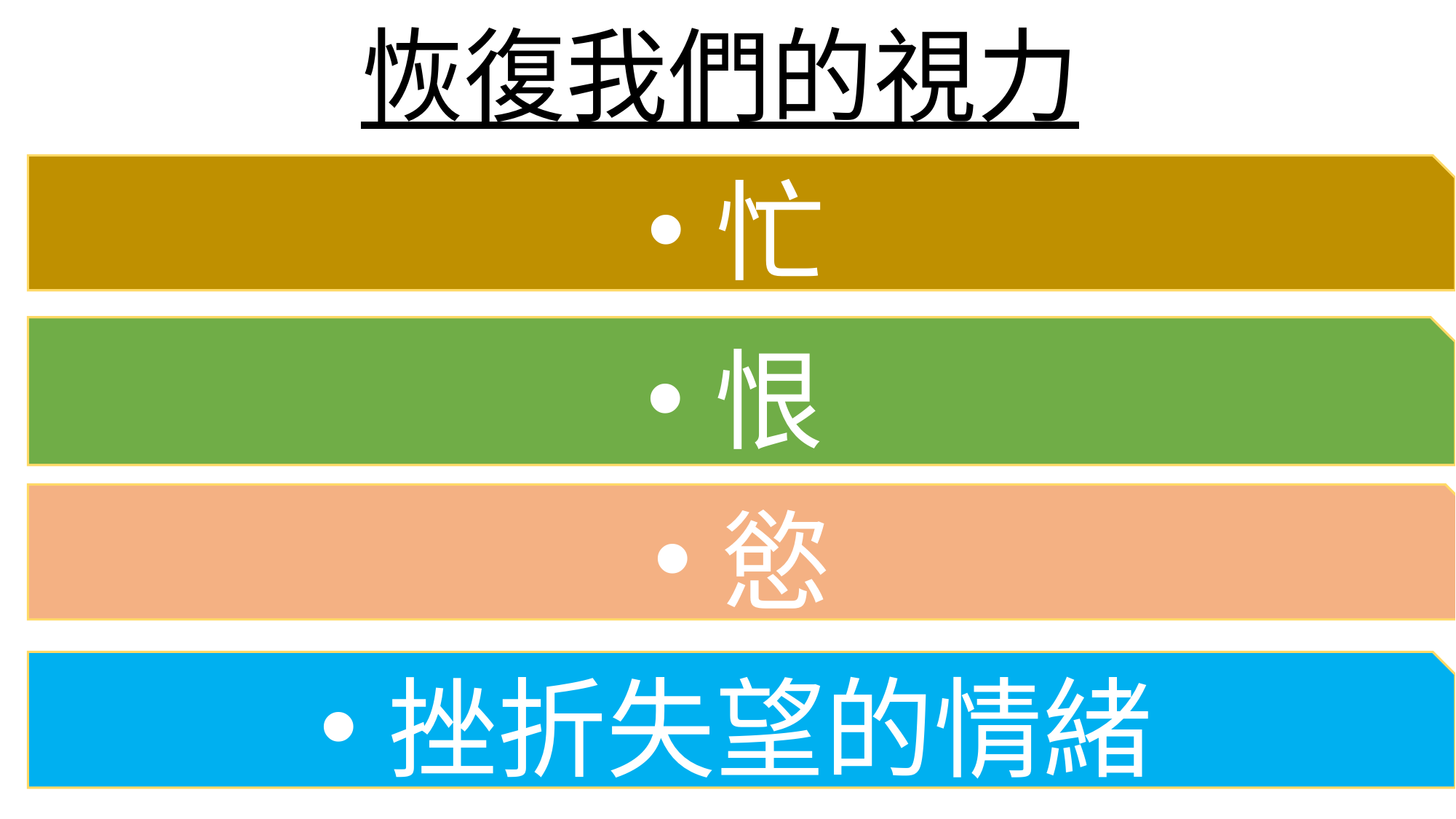

# 恢復我們的視力
忙
恨
慾
進入神所命定的福
挫折失望的情緒